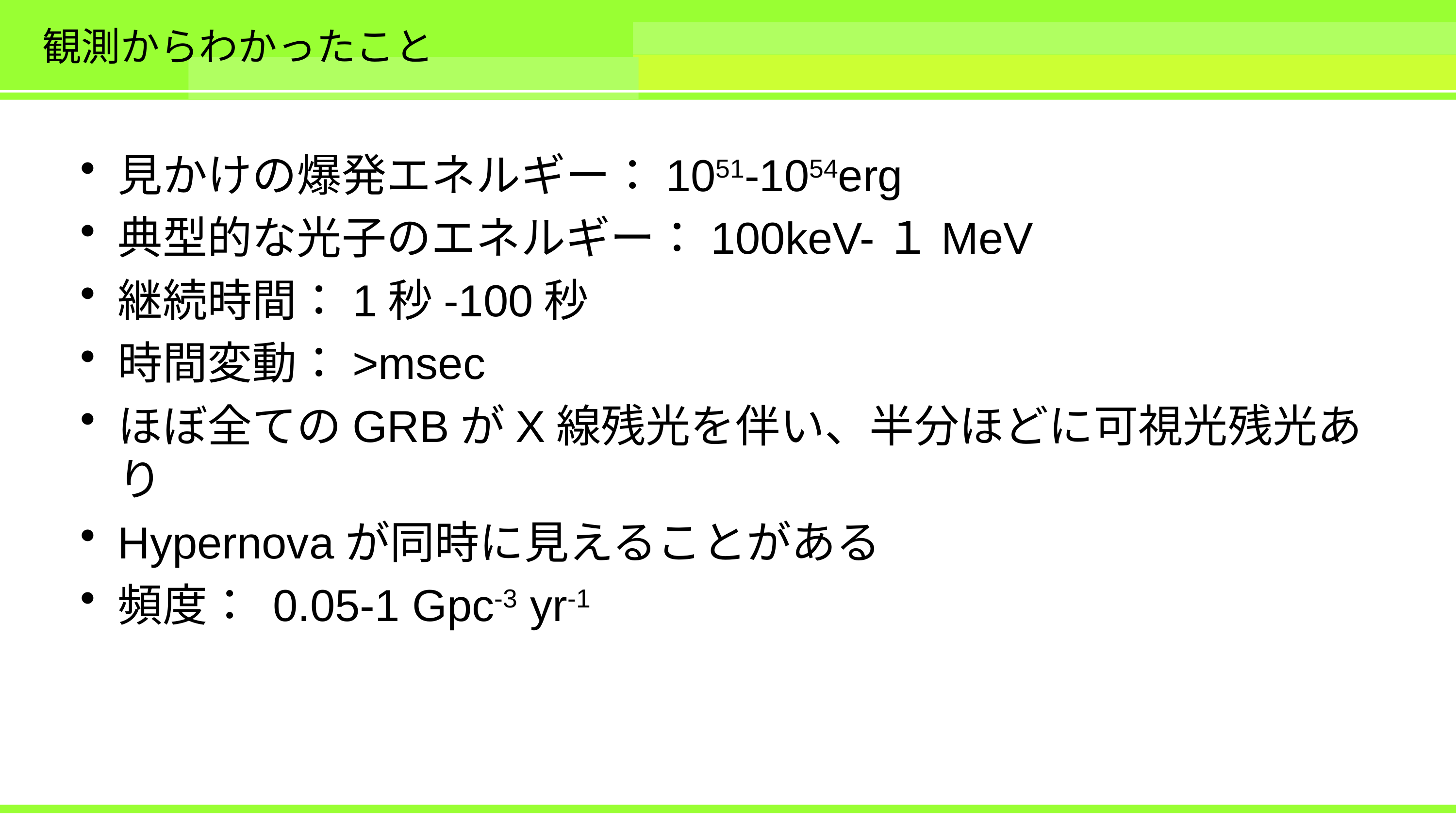

# 観測からわかったこと
見かけの爆発エネルギー：1051-1054erg
典型的な光子のエネルギー：100keV-１MeV
継続時間：1秒-100秒
時間変動：>msec
ほぼ全てのGRBがX線残光を伴い、半分ほどに可視光残光あり
Hypernovaが同時に見えることがある
頻度： 0.05-1 Gpc-3 yr-1